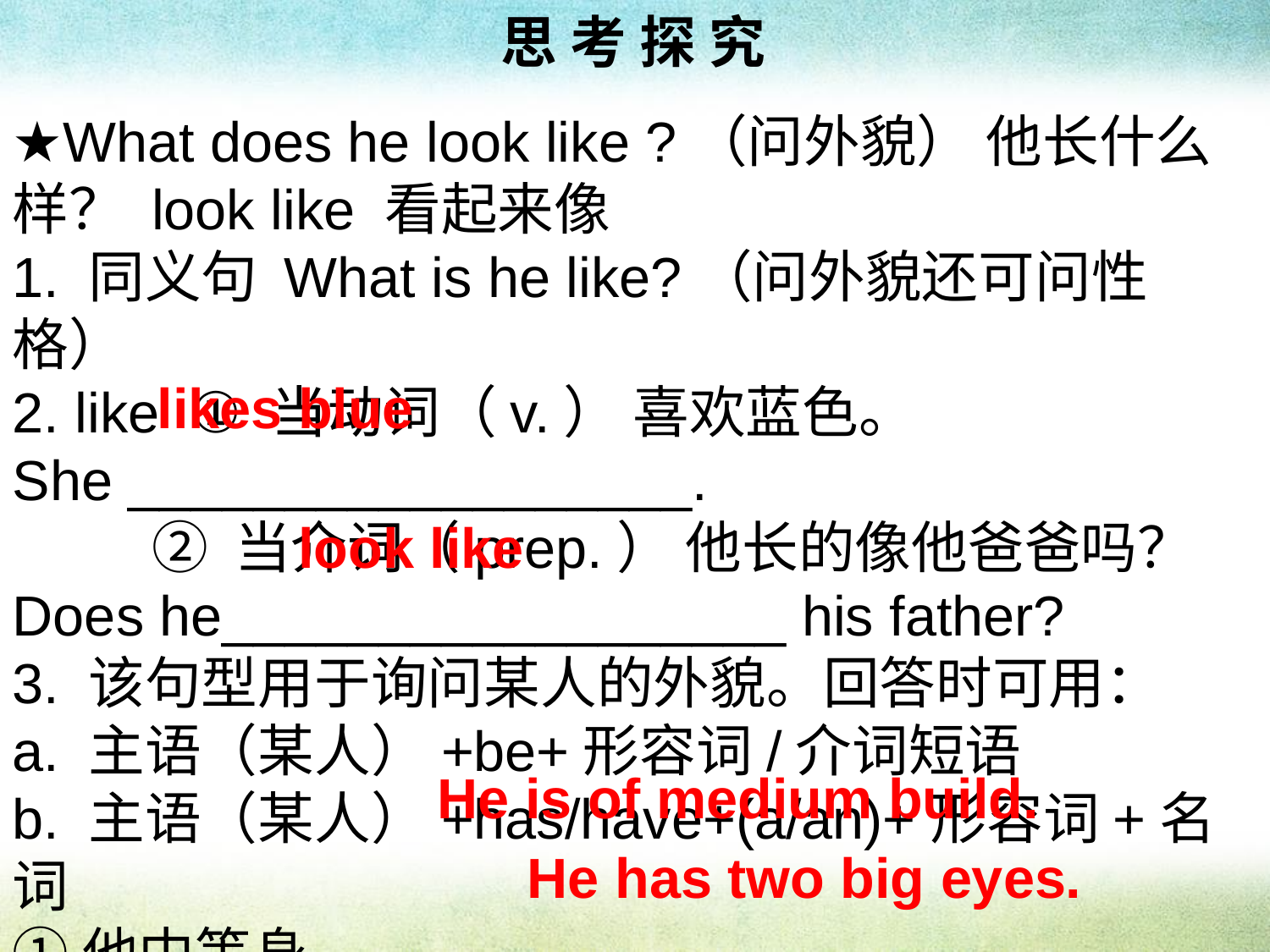

思 考 探 究
★What does he look like ?（问外貌） 他长什么样？ look like 看起来像
1. 同义句 What is he like?（问外貌还可问性格）
2. like  ① 当动词（v.） 喜欢蓝色。
She __________________.
           ② 当介词（prep.） 他长的像他爸爸吗？Does he__________________ his father?
3. 该句型用于询问某人的外貌。回答时可用：
a. 主语（某人）+be+形容词/介词短语
b. 主语（某人）+has/have+(a/an)+形容词+名词
①他中等身材。___________________________.
②他有一双大眼睛。_______________________.
likes blue
look like
He is of medium build.
He has two big eyes.